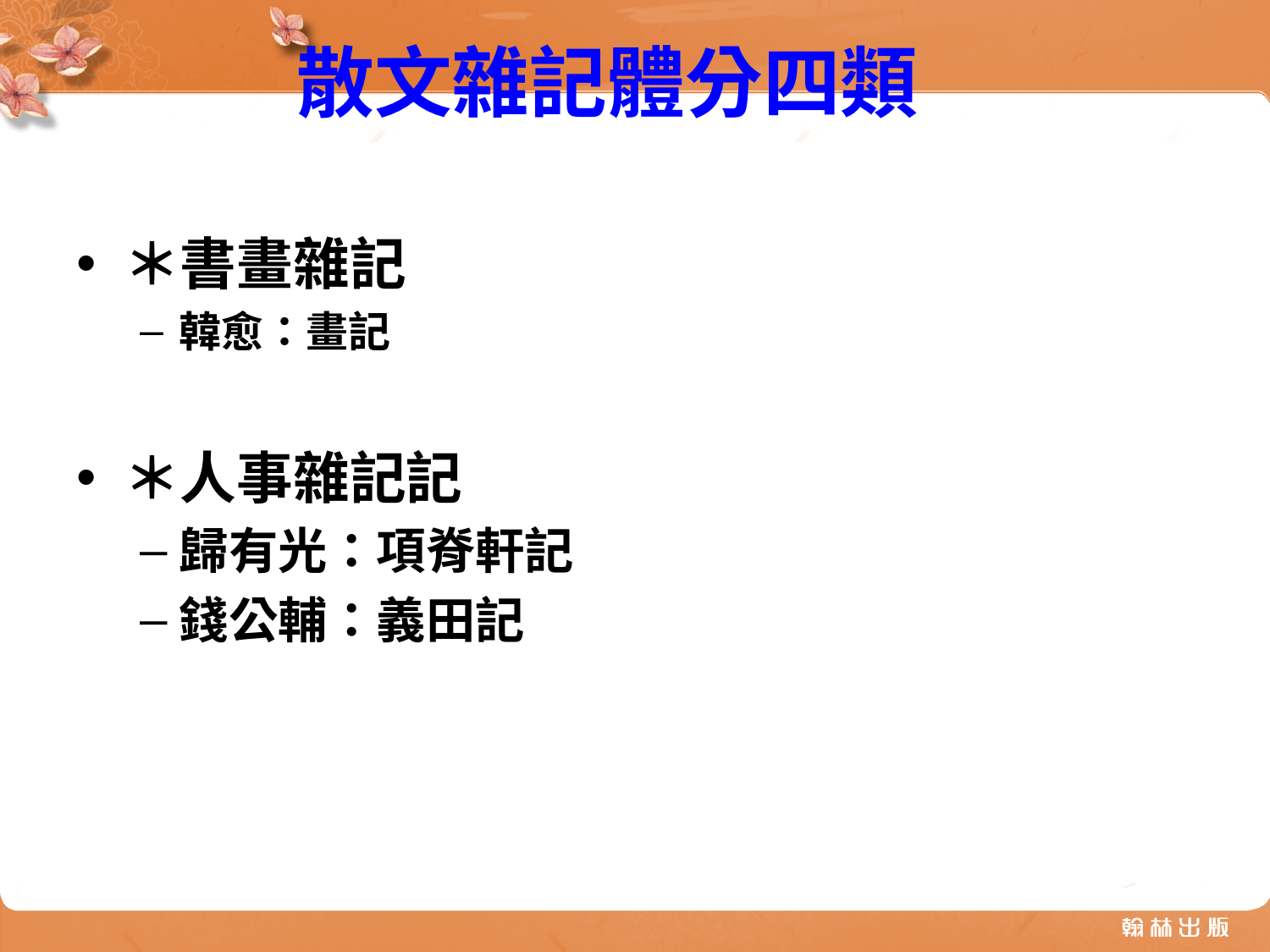

＊書畫雜記
韓愈：畫記

＊人事雜記記
歸有光：項脊軒記
錢公輔：義田記
散文雜記體分四類